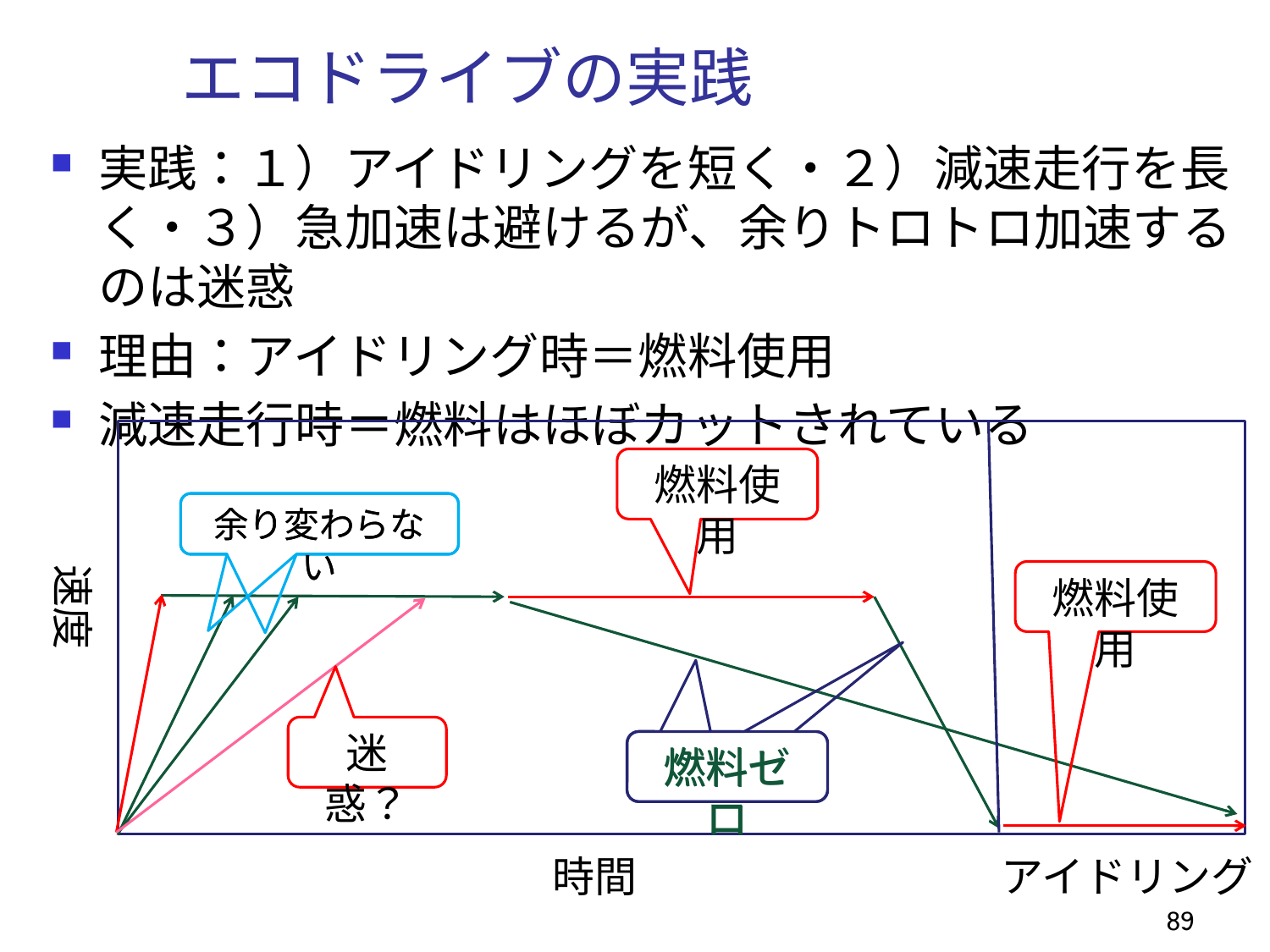

# エコドライブの実践
実践：１）アイドリングを短く・２）減速走行を長く・３）急加速は避けるが、余りトロトロ加速するのは迷惑
理由：アイドリング時＝燃料使用
減速走行時＝燃料はほぼカットされている

燃料使用
余り変わらない
余り変わらない
速度
燃料使用
迷惑？
燃料ゼロ
燃料ゼロ
時間
アイドリング
89